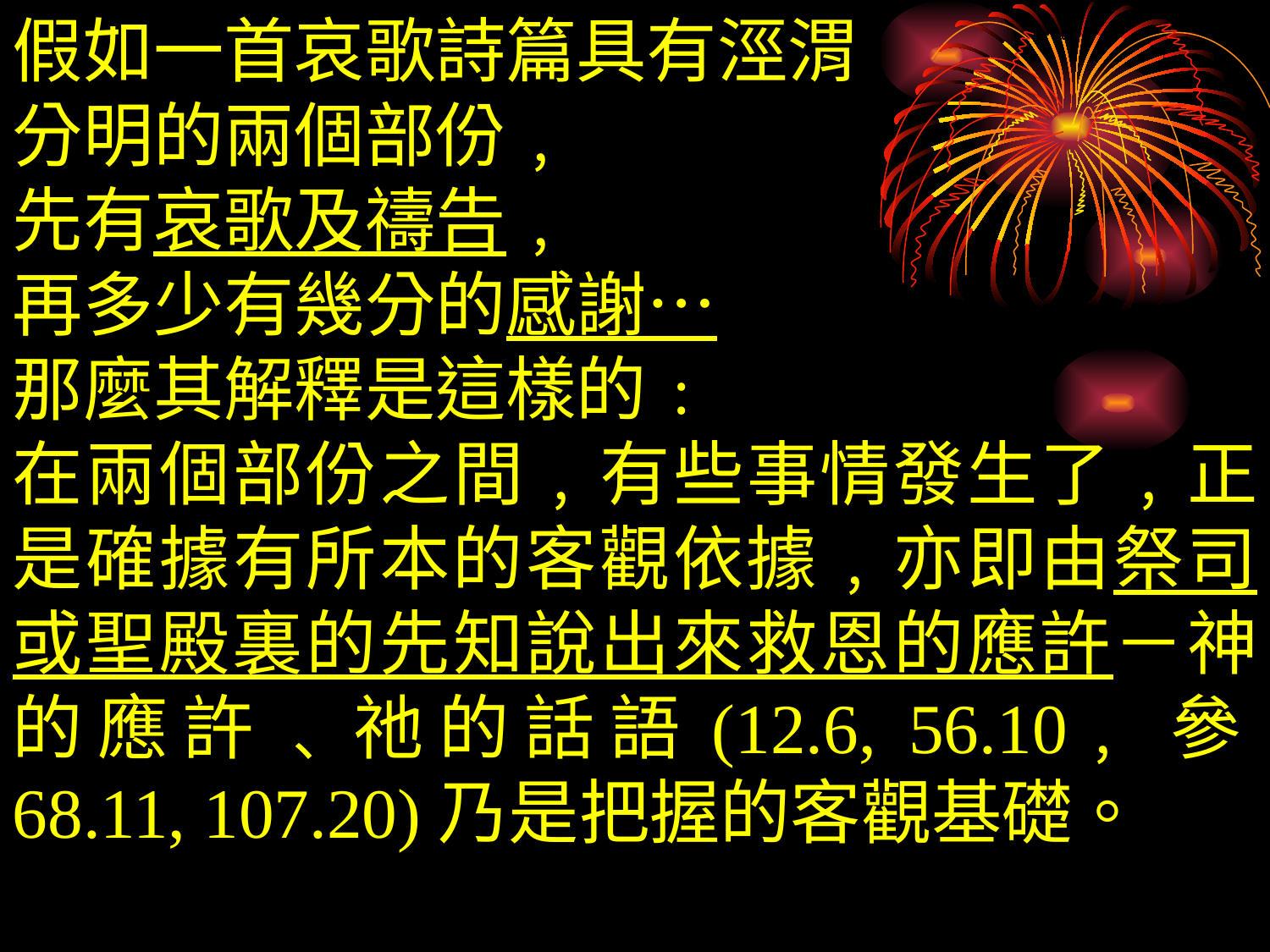

假如一首哀歌詩篇具有涇渭
分明的兩個部份﹐
先有哀歌及禱告﹐
再多少有幾分的感謝…
那麼其解釋是這樣的﹕
在兩個部份之間﹐有些事情發生了﹐正是確據有所本的客觀依據﹐亦即由祭司或聖殿裏的先知說出來救恩的應許－神的應許﹑祂的話語(12.6, 56.10﹐參68.11, 107.20)乃是把握的客觀基礎。